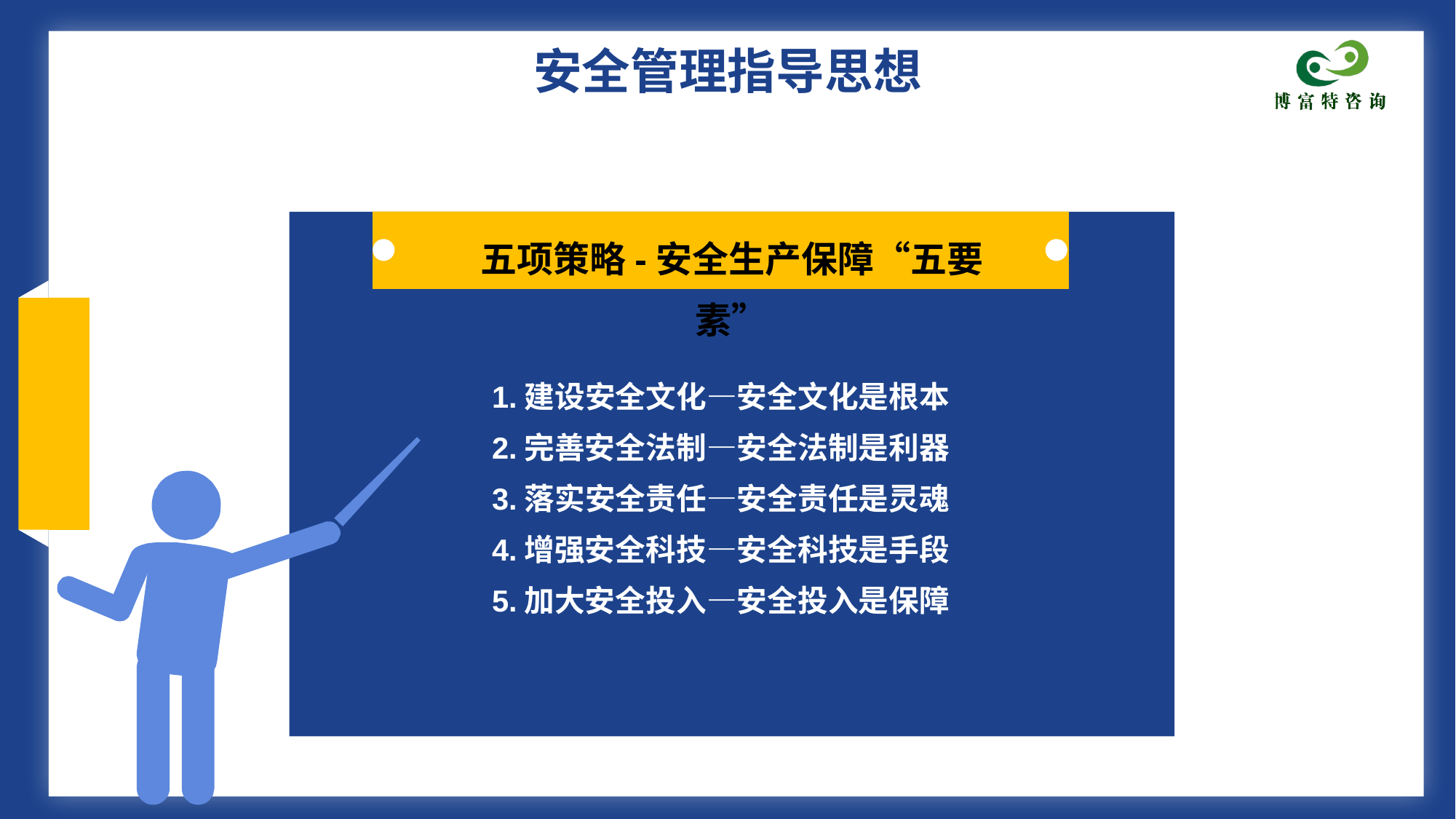

安全管理指导思想

五项策略-安全生产保障“五要素”

1.建设安全文化—安全文化是根本
2.完善安全法制—安全法制是利器
3.落实安全责任—安全责任是灵魂
4.增强安全科技—安全科技是手段
5.加大安全投入—安全投入是保障